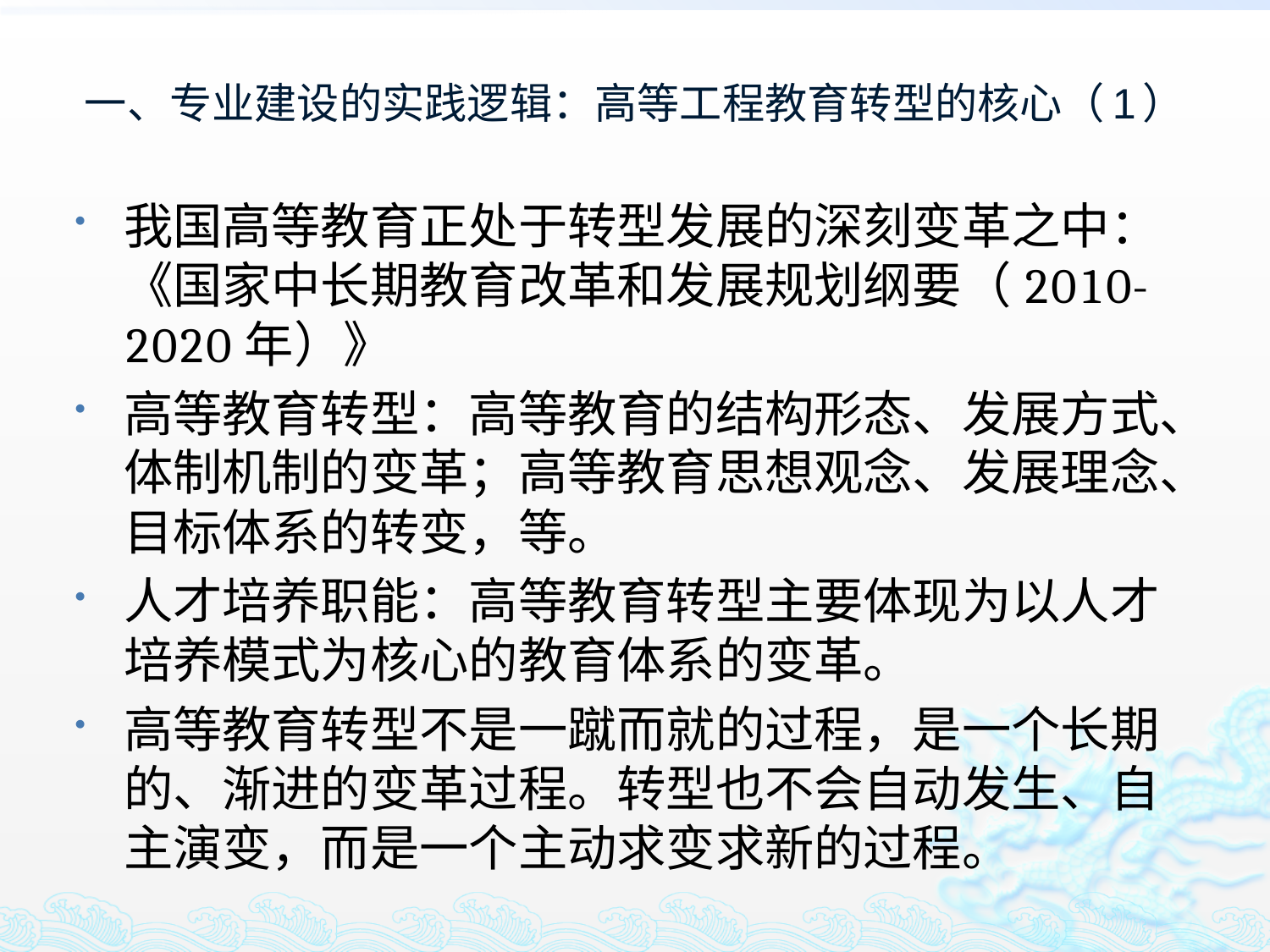

# 一、专业建设的实践逻辑：高等工程教育转型的核心（1）
我国高等教育正处于转型发展的深刻变革之中：《国家中长期教育改革和发展规划纲要（2010-2020年）》
高等教育转型：高等教育的结构形态、发展方式、体制机制的变革；高等教育思想观念、发展理念、目标体系的转变，等。
人才培养职能：高等教育转型主要体现为以人才培养模式为核心的教育体系的变革。
高等教育转型不是一蹴而就的过程，是一个长期的、渐进的变革过程。转型也不会自动发生、自主演变，而是一个主动求变求新的过程。